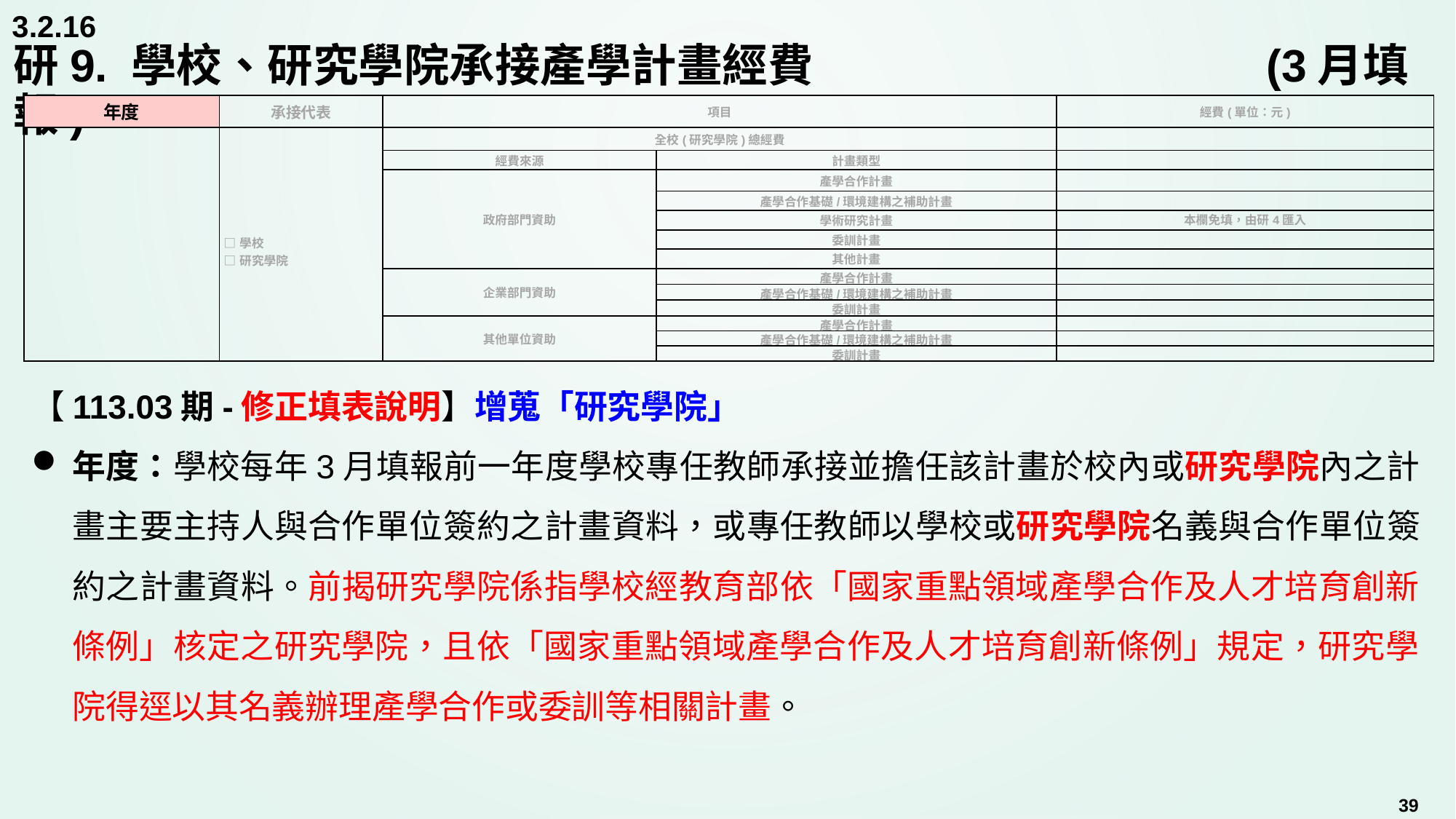

3.2.16
# 研9. 學校、研究學院承接產學計畫經費		     		    (3月填報)
| 年度 | 承接代表 | 項目 |  | 經費(單位：元) |
| --- | --- | --- | --- | --- |
|  | □學校 □研究學院 | 全校(研究學院)總經費 |  |  |
|  |  | 經費來源 | 計畫類型 |  |
|  |  | 政府部門資助 | 產學合作計畫 |  |
|  |  |  | 產學合作基礎/環境建構之補助計畫 |  |
|  |  |  | 學術研究計畫 | 本欄免填，由研4匯入 |
|  |  |  | 委訓計畫 |  |
|  |  |  | 其他計畫 |  |
|  |  | 企業部門資助 | 產學合作計畫 |  |
|  |  |  | 產學合作基礎/環境建構之補助計畫 |  |
|  |  |  | 委訓計畫 |  |
|  |  | 其他單位資助 | 產學合作計畫 |  |
|  |  |  | 產學合作基礎/環境建構之補助計畫 |  |
|  |  |  | 委訓計畫 |  |
【113.03期-修正填表說明】增蒐「研究學院」
年度：學校每年3月填報前一年度學校專任教師承接並擔任該計畫於校內或研究學院內之計畫主要主持人與合作單位簽約之計畫資料，或專任教師以學校或研究學院名義與合作單位簽約之計畫資料。前揭研究學院係指學校經教育部依「國家重點領域產學合作及人才培育創新條例」核定之研究學院，且依「國家重點領域產學合作及人才培育創新條例」規定，研究學院得逕以其名義辦理產學合作或委訓等相關計畫。